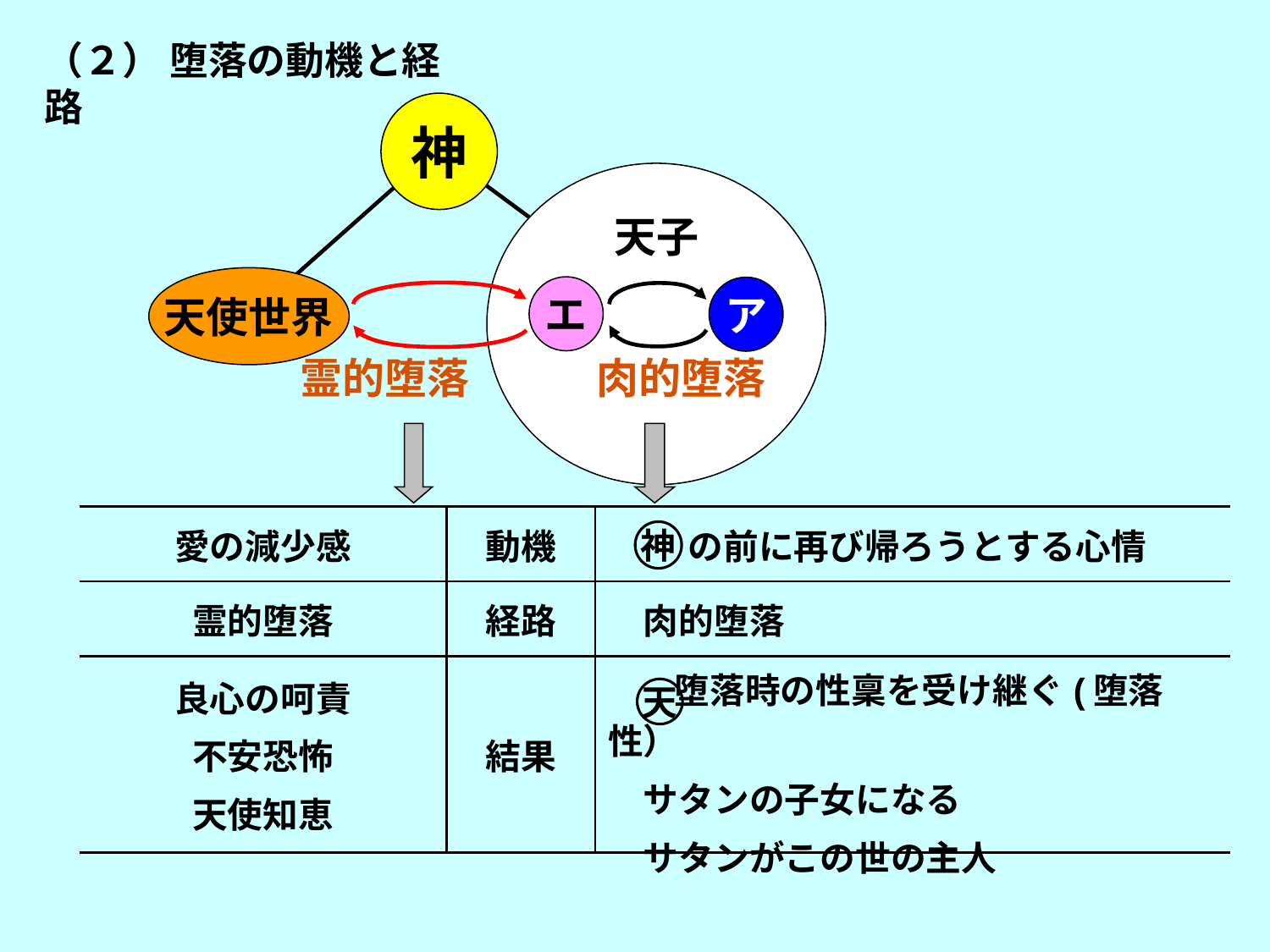

（２） 堕落の動機と経路
神

天子

天使世界
エ
ア
霊的堕落　　　肉的堕落

| 愛の減少感 | 動機 | の前に再び帰ろうとする心情 |
| --- | --- | --- |
| 霊的堕落 | 経路 | 肉的堕落 |
| 良心の呵責 不安恐怖 天使知恵 | 結果 | 堕落時の性稟を受け継ぐ(堕落性） 　サタンの子女になる 　サタンがこの世の主人 |
神
天